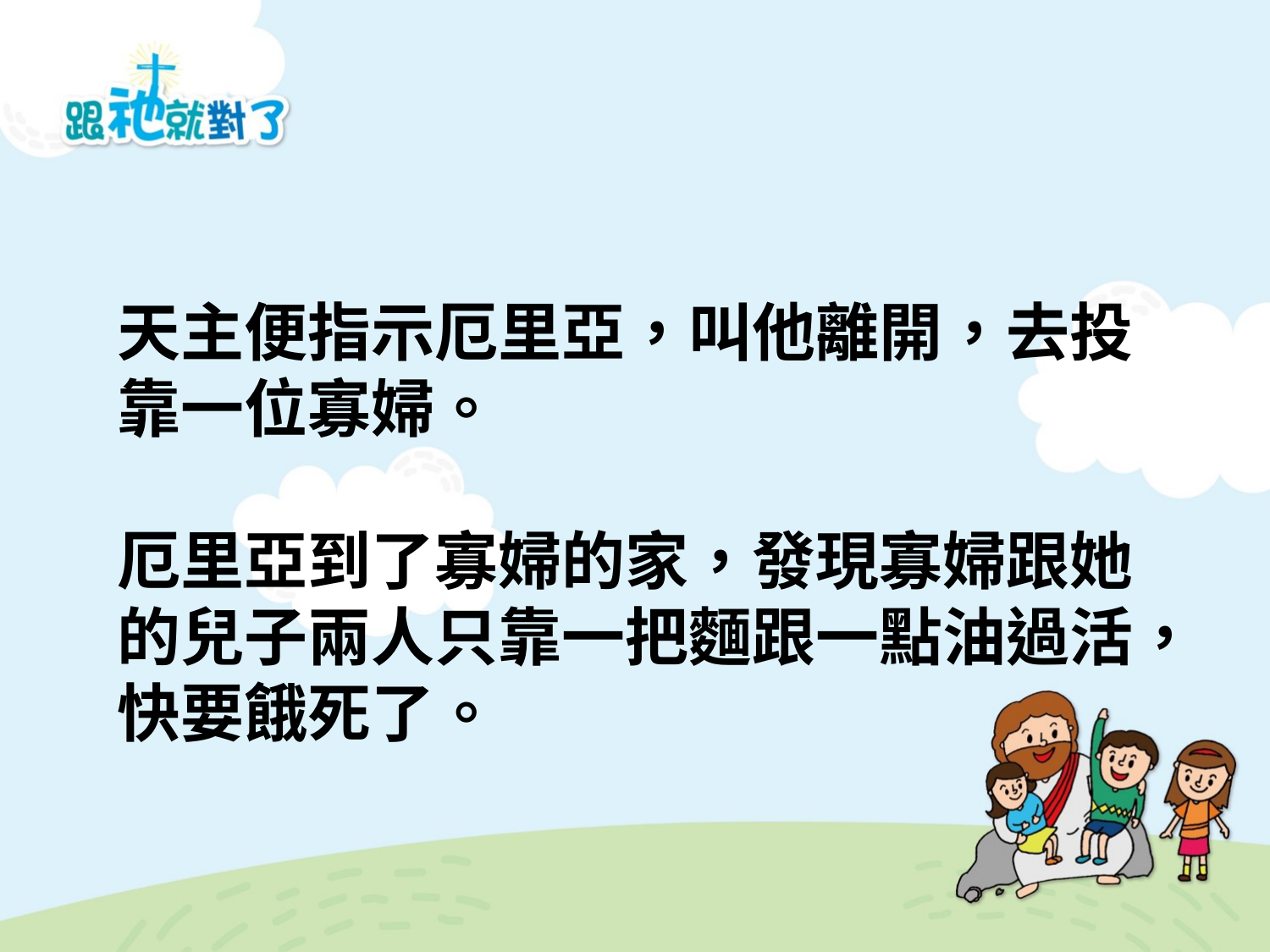

天主便指示厄里亞，叫他離開，去投靠一位寡婦。

厄里亞到了寡婦的家，發現寡婦跟她的兒子兩人只靠一把麵跟一點油過活，快要餓死了。